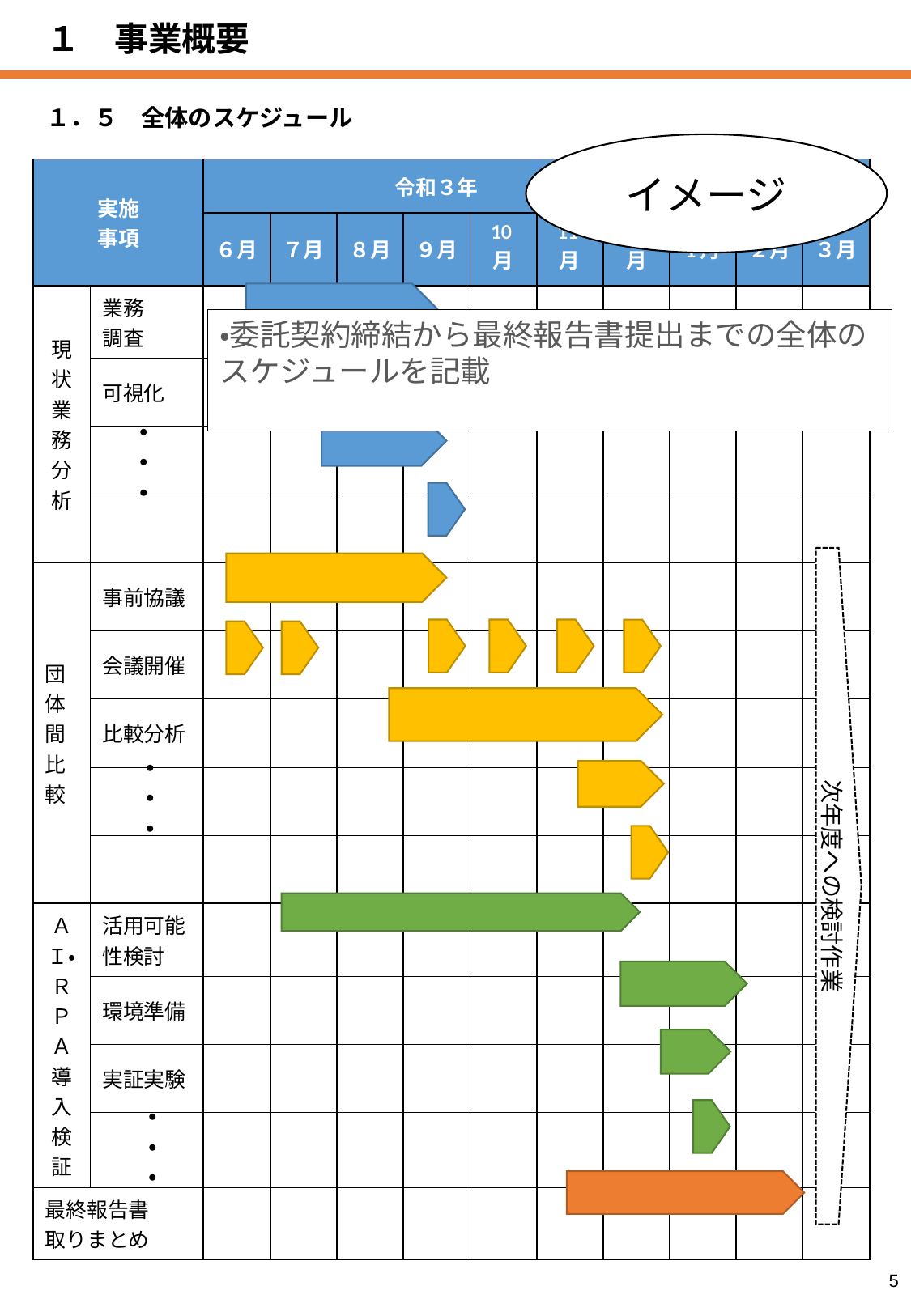

１　事業概要
１．５　全体のスケジュール
イメージ
| 実施 事項 |  | 令和３年 |  |  |  |  |  |  | 令和４年 |  |  |
| --- | --- | --- | --- | --- | --- | --- | --- | --- | --- | --- | --- |
|  |  | ６月 | ７月 | ８月 | ９月 | 10月 | 11月 | 12月 | 1月 | ２月 | ３月 |
| 現状業務分析 | 業務 調査 |  |  |  |  |  |  |  |  |  |  |
|  | 可視化 |  |  |  |  |  |  |  |  |  |  |
|  |  |  |  |  |  |  |  |  |  |  |  |
|  |  |  |  |  |  |  |  |  |  |  |  |
| 団体間比較 | 事前協議 |  |  |  |  |  |  |  |  |  |  |
|  | 会議開催 |  |  |  |  |  |  |  |  |  |  |
|  | 比較分析 |  |  |  |  |  |  |  |  |  |  |
|  |  |  |  |  |  |  |  |  |  |  |  |
|  |  |  |  |  |  |  |  |  |  |  |  |
| ＡＩ・ＲＰＡ導入検証 | 活用可能性検討 |  |  |  |  |  |  |  |  |  |  |
|  | 環境準備 |  |  |  |  |  |  |  |  |  |  |
|  | 実証実験 |  |  |  |  |  |  |  |  |  |  |
|  |  |  |  |  |  |  |  |  |  |  |  |
| 最終報告書 取りまとめ |  |  |  |  |  |  |  |  |  |  |  |

・委託契約締結から最終報告書提出までの全体の
スケジュールを記載

・・・

次年度への検討作業

・・・

・・・

5